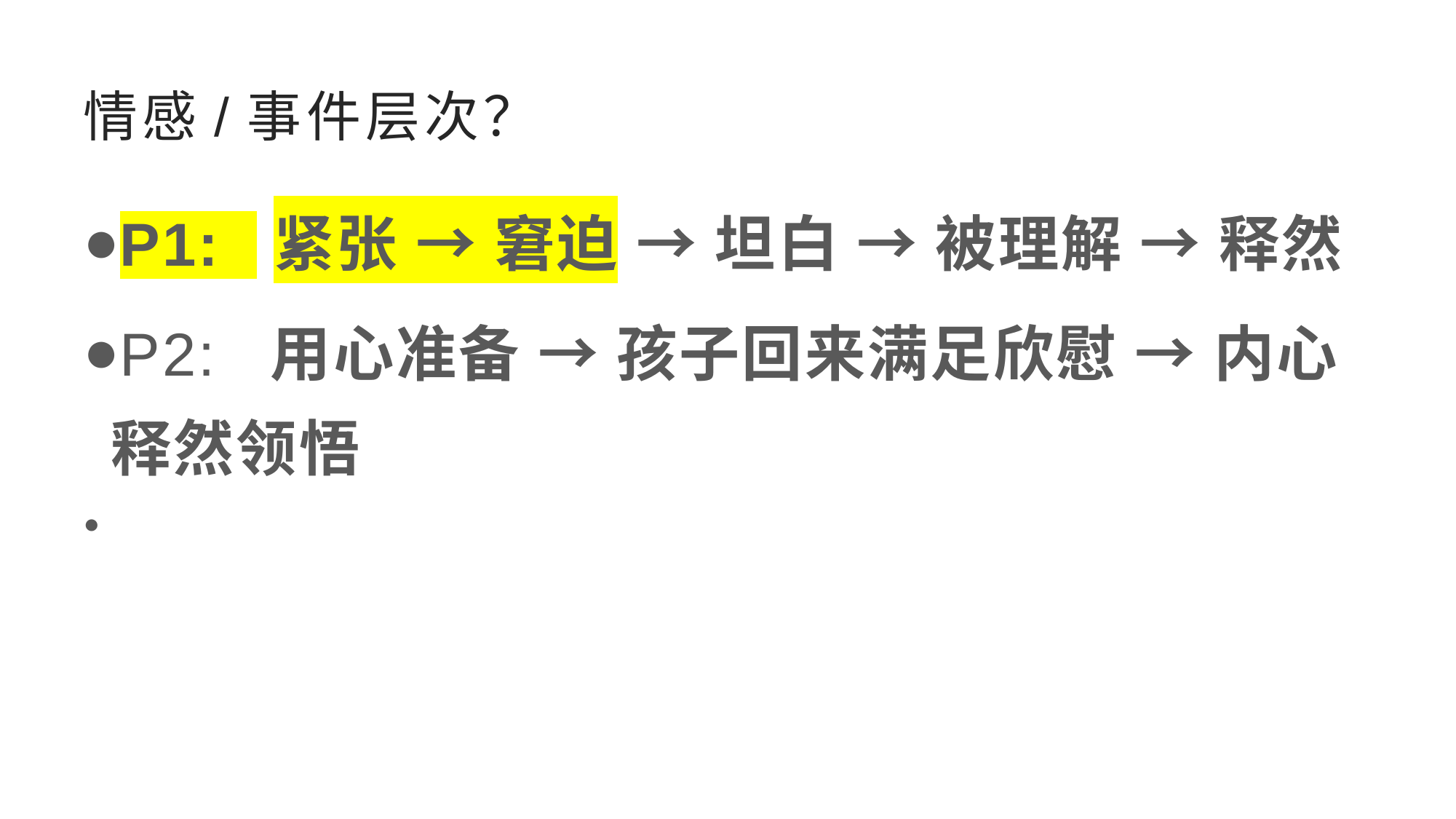

# 情感/事件层次？
P1:  紧张 → 窘迫 → 坦白 → 被理解 → 释然
P2:  用心准备 → 孩子回来满足欣慰 → 内心释然领悟